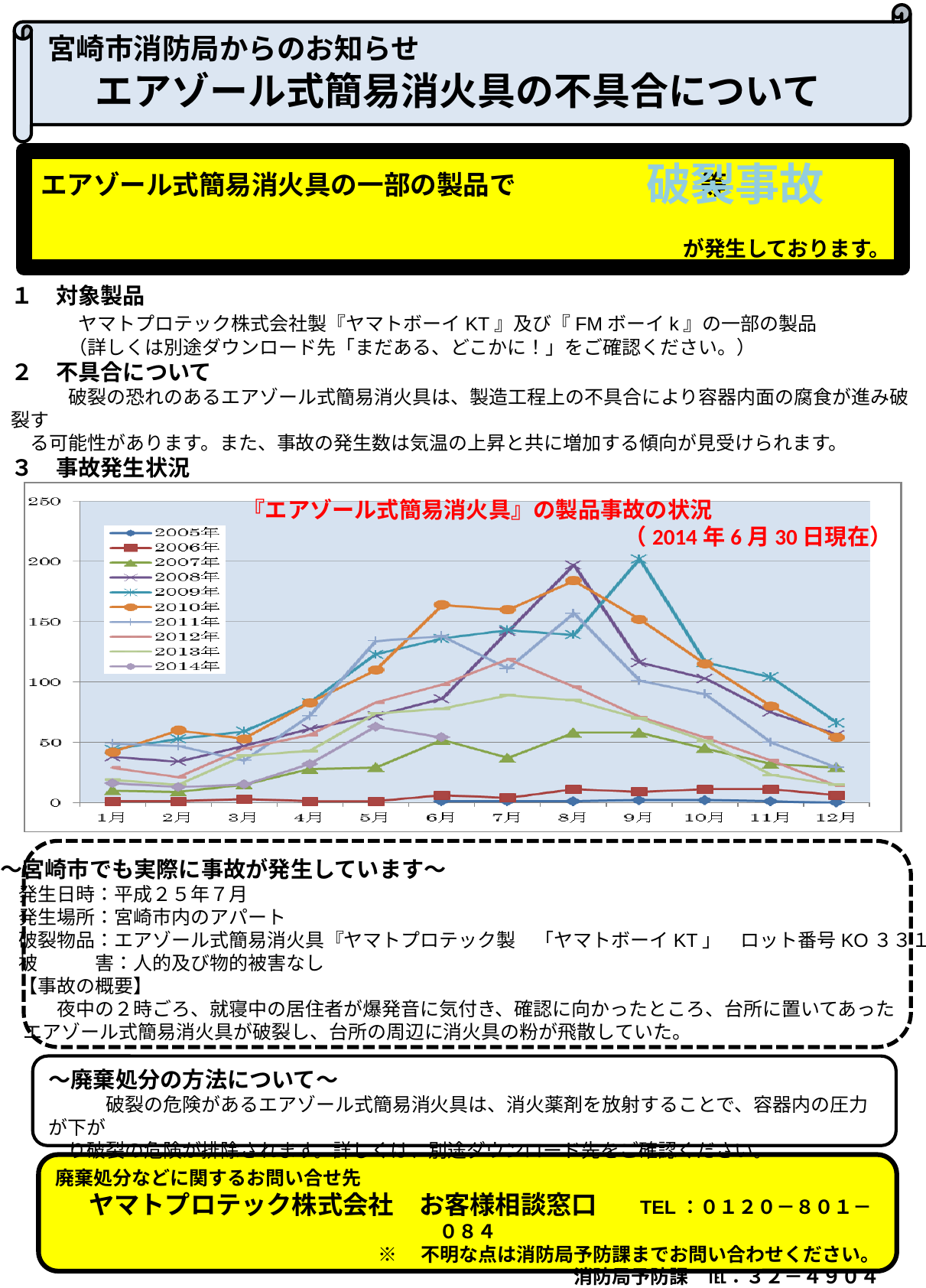

宮崎市消防局からのお知らせ
エアゾール式簡易消火具の不具合について

エアゾール式簡易消火具の一部の製品で　　　　　　　等
が発生しております。

破裂事故
１　対象製品
　　　ヤマトプロテック株式会社製『ヤマトボーイKT』及び『FMボーイk』の一部の製品
　　　（詳しくは別途ダウンロード先「まだある、どこかに！」をご確認ください。）
２　不具合について
　　　破裂の恐れのあるエアゾール式簡易消火具は、製造工程上の不具合により容器内面の腐食が進み破裂す
　る可能性があります。また、事故の発生数は気温の上昇と共に増加する傾向が見受けられます。
３　事故発生状況
　　　平成２６年６月３０日現在、全国で事故の発生した本数は６，６６０本に達しています。

 『エアゾール式簡易消火具』の製品事故の状況
                                                                           （2014年6月30日現在）

### Chart: 　月別における発生件数累計（2005年～2013年7月現在）

| Category | 2005年～2013年　月別発生件数 |
|---|---|
| １月 | 232.0 |
| ２月 | 240.0 |
| ３月 | 296.0 |
| ４月 | 427.0 |
| ５月 | 626.0 |
| ６月 | 755.0 |
| ７月 | 717.0 |
| ８月 | 843.0 |
| ９月 | 711.0 |
| １０月 | 536.0 |
| １１月 | 388.0 |
| １２月 | 254.0 |
～宮崎市でも実際に事故が発生しています～
　発生日時：平成２５年７月
　発生場所：宮崎市内のアパート
　破裂物品：エアゾール式簡易消火具『ヤマトプロテック製　「ヤマトボーイKT」　ロット番号KO３３１』
　被　　　害：人的及び物的被害なし
　【事故の概要】
　　　夜中の２時ごろ、就寝中の居住者が爆発音に気付き、確認に向かったところ、台所に置いてあった
　 エアゾール式簡易消火具が破裂し、台所の周辺に消火具の粉が飛散していた。
～廃棄処分の方法について～
　　　破裂の危険があるエアゾール式簡易消火具は、消火薬剤を放射することで、容器内の圧力が下が
　り破裂の危険が排除されます。詳しくは、別途ダウンロード先をご確認ください。

廃棄処分などに関するお問い合せ先
　ヤマトプロテック株式会社　お客様相談窓口　　TEL：０１２０－８０１－０８４
※　不明な点は消防局予防課までお問い合わせください。
消防局予防課　℡：３２－４９０４